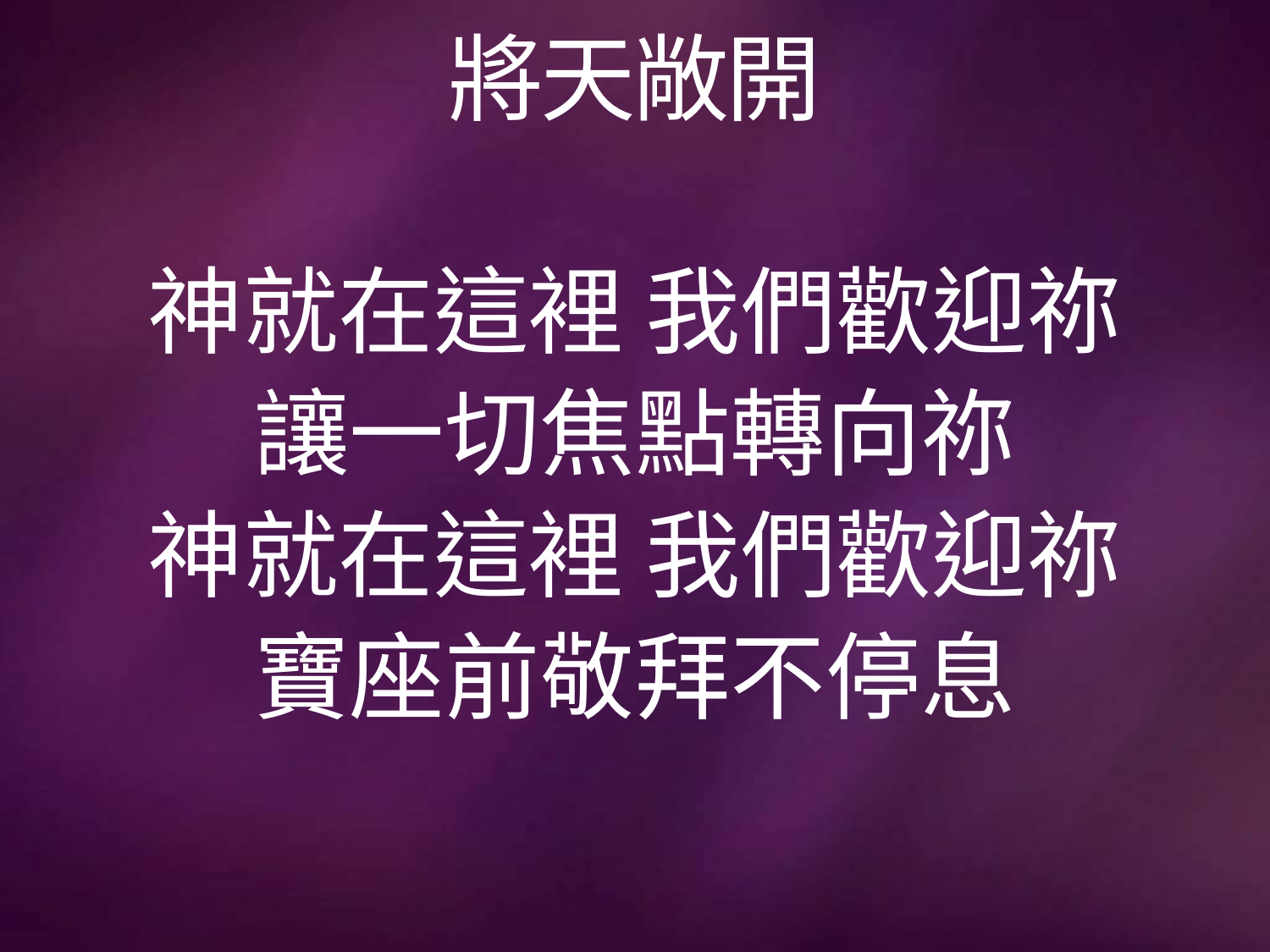

# 將天敞開
神就在這裡 我們歡迎祢
讓一切焦點轉向祢
神就在這裡 我們歡迎祢
寶座前敬拜不停息